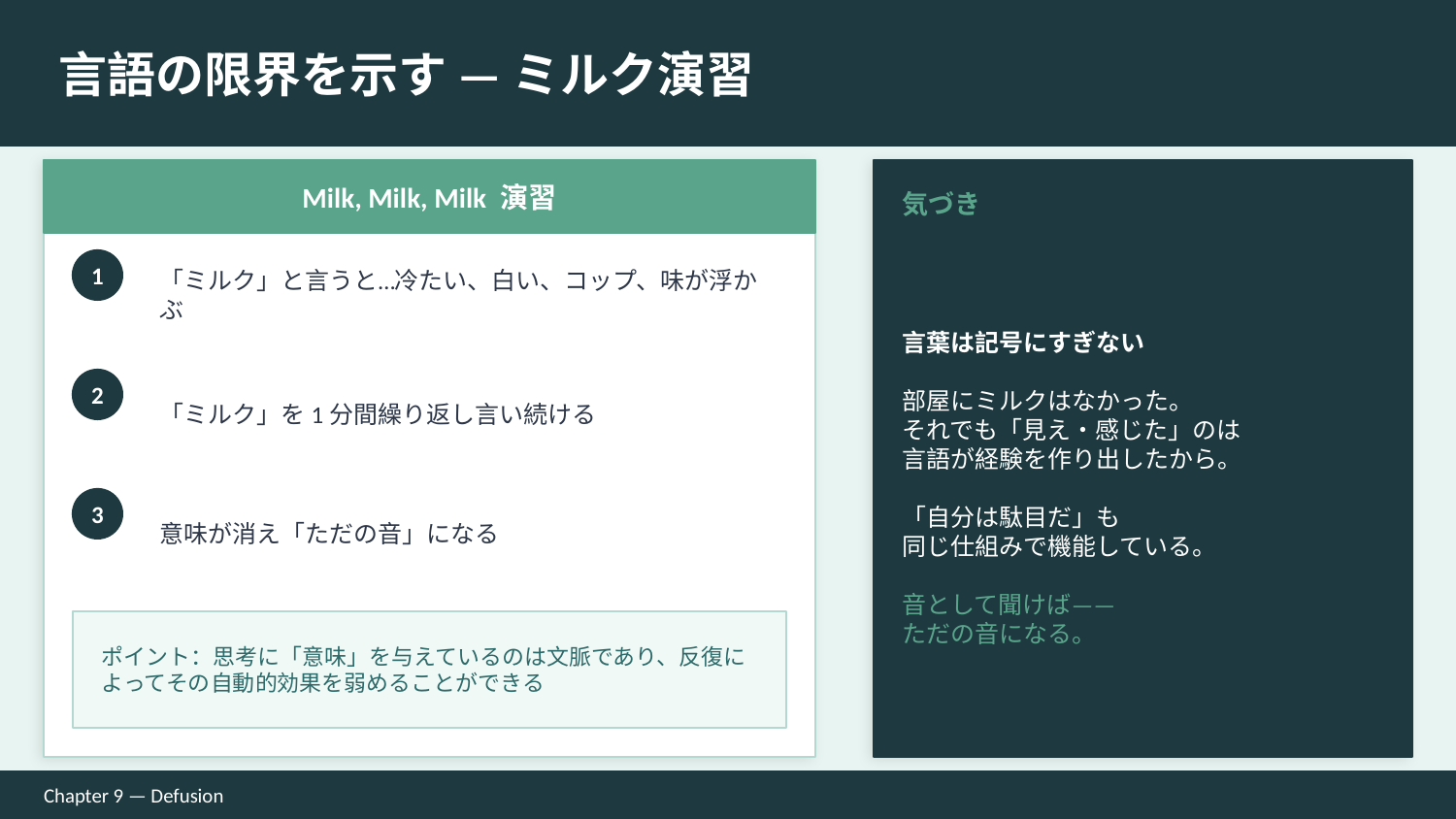

言語の限界を示す — ミルク演習

Milk, Milk, Milk 演習

気づき
「ミルク」と言うと…冷たい、白い、コップ、味が浮かぶ
言葉は記号にすぎない

部屋にミルクはなかった。
それでも「見え・感じた」のは
言語が経験を作り出したから。

「自分は駄目だ」も
同じ仕組みで機能している。

音として聞けば——
ただの音になる。

1
「ミルク」を1分間繰り返し言い続ける

2
意味が消え「ただの音」になる

3

ポイント：思考に「意味」を与えているのは文脈であり、反復によってその自動的効果を弱めることができる

Chapter 9 — Defusion